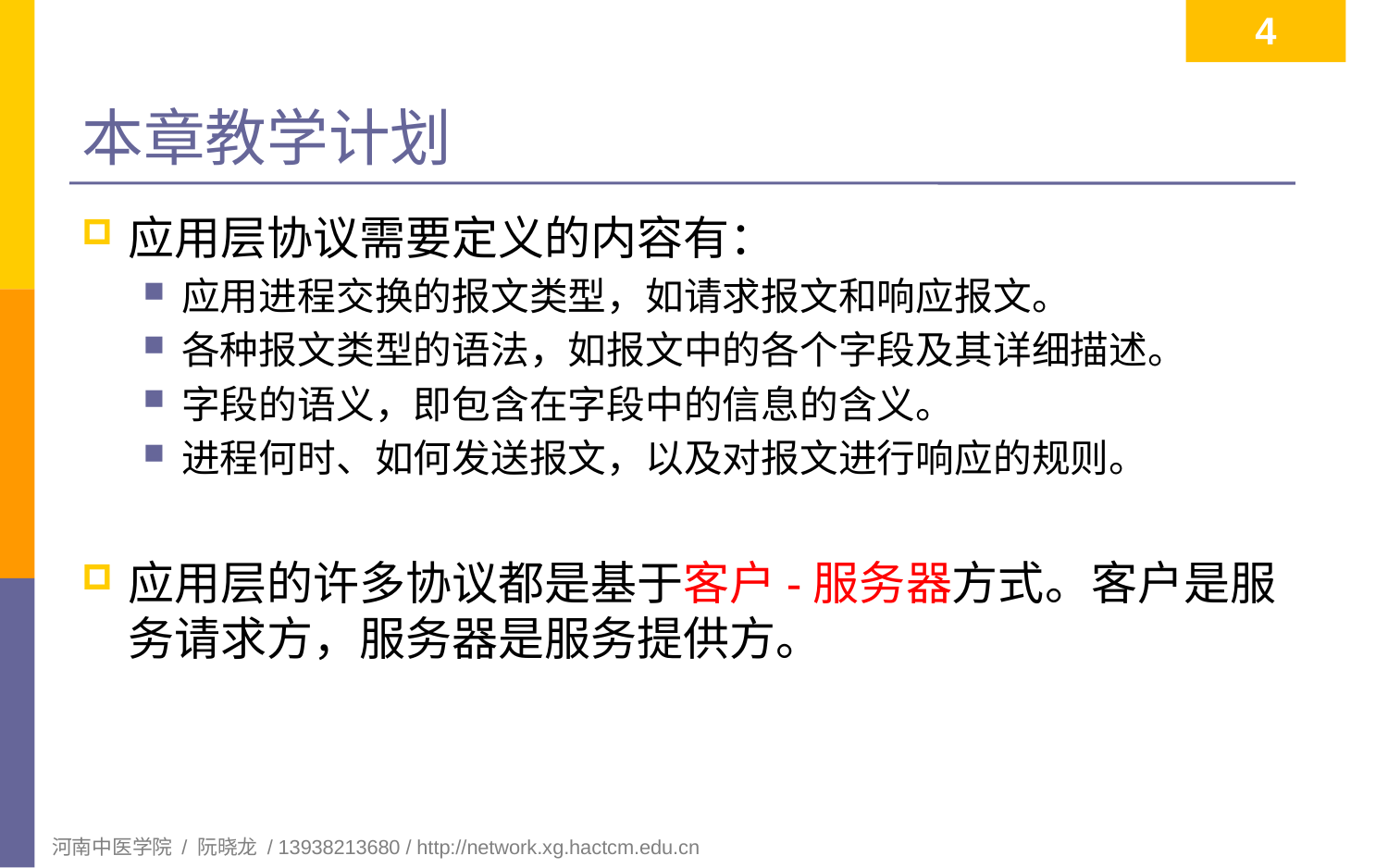

4
# 本章教学计划

应用层协议需要定义的内容有：
应用进程交换的报文类型，如请求报文和响应报文。
各种报文类型的语法，如报文中的各个字段及其详细描述。
字段的语义，即包含在字段中的信息的含义。
进程何时、如何发送报文，以及对报文进行响应的规则。

应用层的许多协议都是基于客户-服务器方式。客户是服务请求方，服务器是服务提供方。